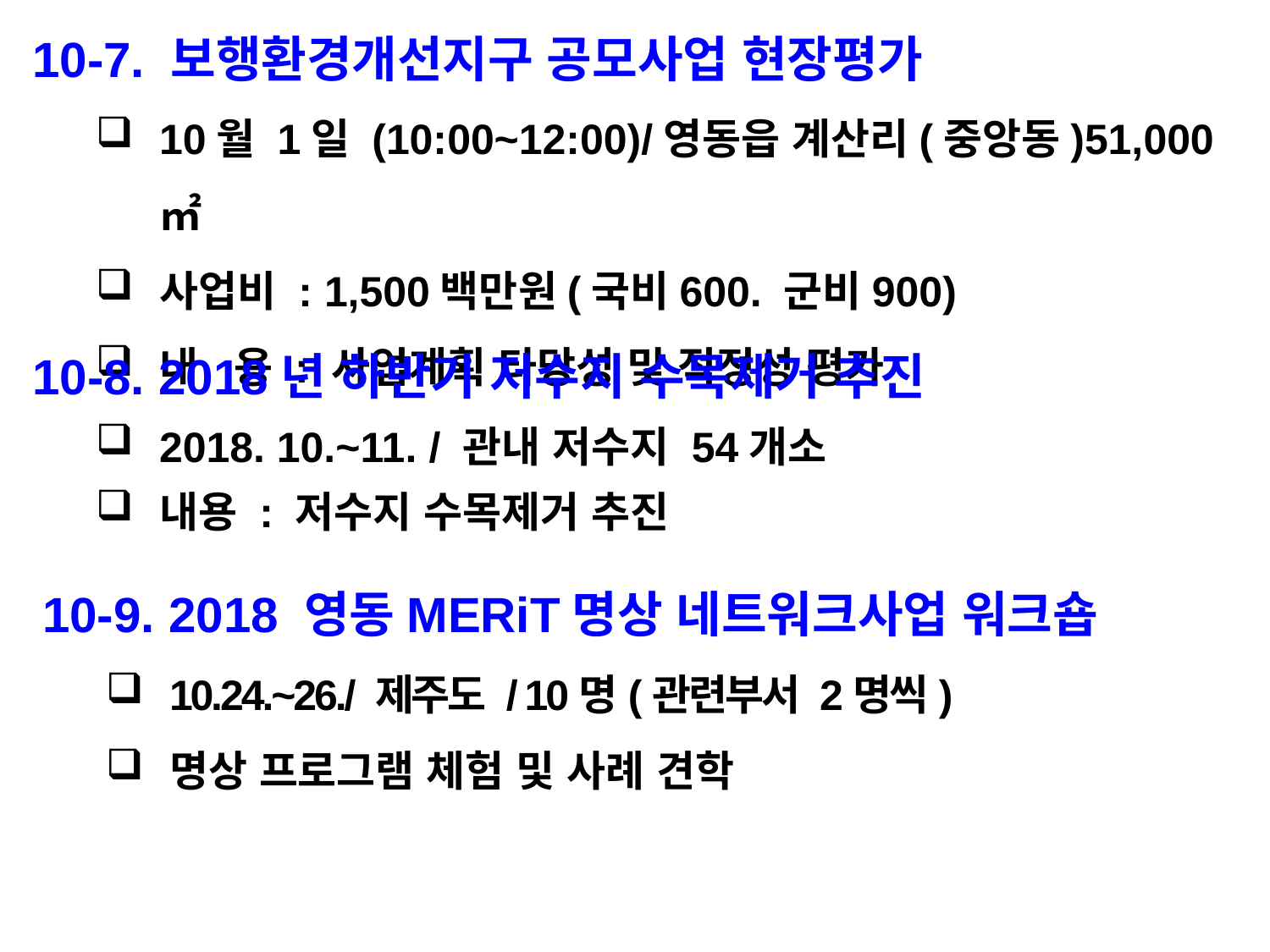

10-7. 보행환경개선지구 공모사업 현장평가
10월 1일 (10:00~12:00)/영동읍 계산리(중앙동)51,000㎡
사업비 : 1,500백만원(국비600. 군비900)
내   용 : 사업계획 타당성 및 적정성 평가
10-8. 2018년 하반기 저수지 수목제거 추진
2018. 10.~11. / 관내 저수지 54개소
내용 : 저수지 수목제거 추진

10-9. 2018 영동MERiT명상 네트워크사업 워크숍
10.24.~26./ 제주도 / 10명(관련부서 2명씩)
명상 프로그램 체험 및 사례 견학